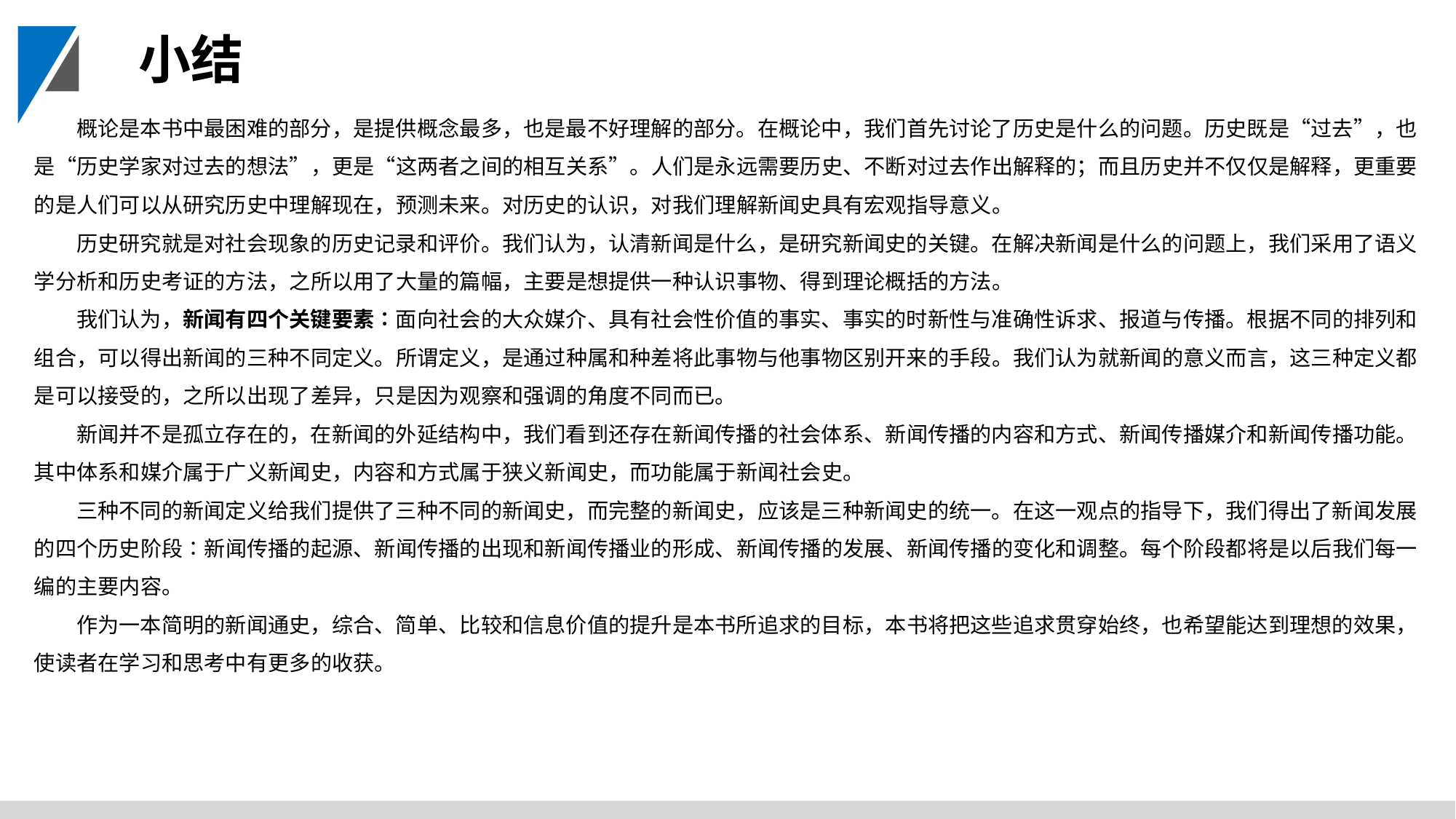

小结
概论是本书中最困难的部分，是提供概念最多，也是最不好理解的部分。在概论中，我们首先讨论了历史是什么的问题。历史既是“过去”，也是“历史学家对过去的想法”，更是“这两者之间的相互关系”。人们是永远需要历史、不断对过去作出解释的；而且历史并不仅仅是解释，更重要的是人们可以从研究历史中理解现在，预测未来。对历史的认识，对我们理解新闻史具有宏观指导意义。
历史研究就是对社会现象的历史记录和评价。我们认为，认清新闻是什么，是研究新闻史的关键。在解决新闻是什么的问题上，我们采用了语义学分析和历史考证的方法，之所以用了大量的篇幅，主要是想提供一种认识事物、得到理论概括的方法。
我们认为，新闻有四个关键要素∶面向社会的大众媒介、具有社会性价值的事实、事实的时新性与准确性诉求、报道与传播。根据不同的排列和组合，可以得出新闻的三种不同定义。所谓定义，是通过种属和种差将此事物与他事物区别开来的手段。我们认为就新闻的意义而言，这三种定义都是可以接受的，之所以出现了差异，只是因为观察和强调的角度不同而已。
新闻并不是孤立存在的，在新闻的外延结构中，我们看到还存在新闻传播的社会体系、新闻传播的内容和方式、新闻传播媒介和新闻传播功能。其中体系和媒介属于广义新闻史，内容和方式属于狭义新闻史，而功能属于新闻社会史。
三种不同的新闻定义给我们提供了三种不同的新闻史，而完整的新闻史，应该是三种新闻史的统一。在这一观点的指导下，我们得出了新闻发展的四个历史阶段∶新闻传播的起源、新闻传播的出现和新闻传播业的形成、新闻传播的发展、新闻传播的变化和调整。每个阶段都将是以后我们每一编的主要内容。
作为一本简明的新闻通史，综合、简单、比较和信息价值的提升是本书所追求的目标，本书将把这些追求贯穿始终，也希望能达到理想的效果，使读者在学习和思考中有更多的收获。